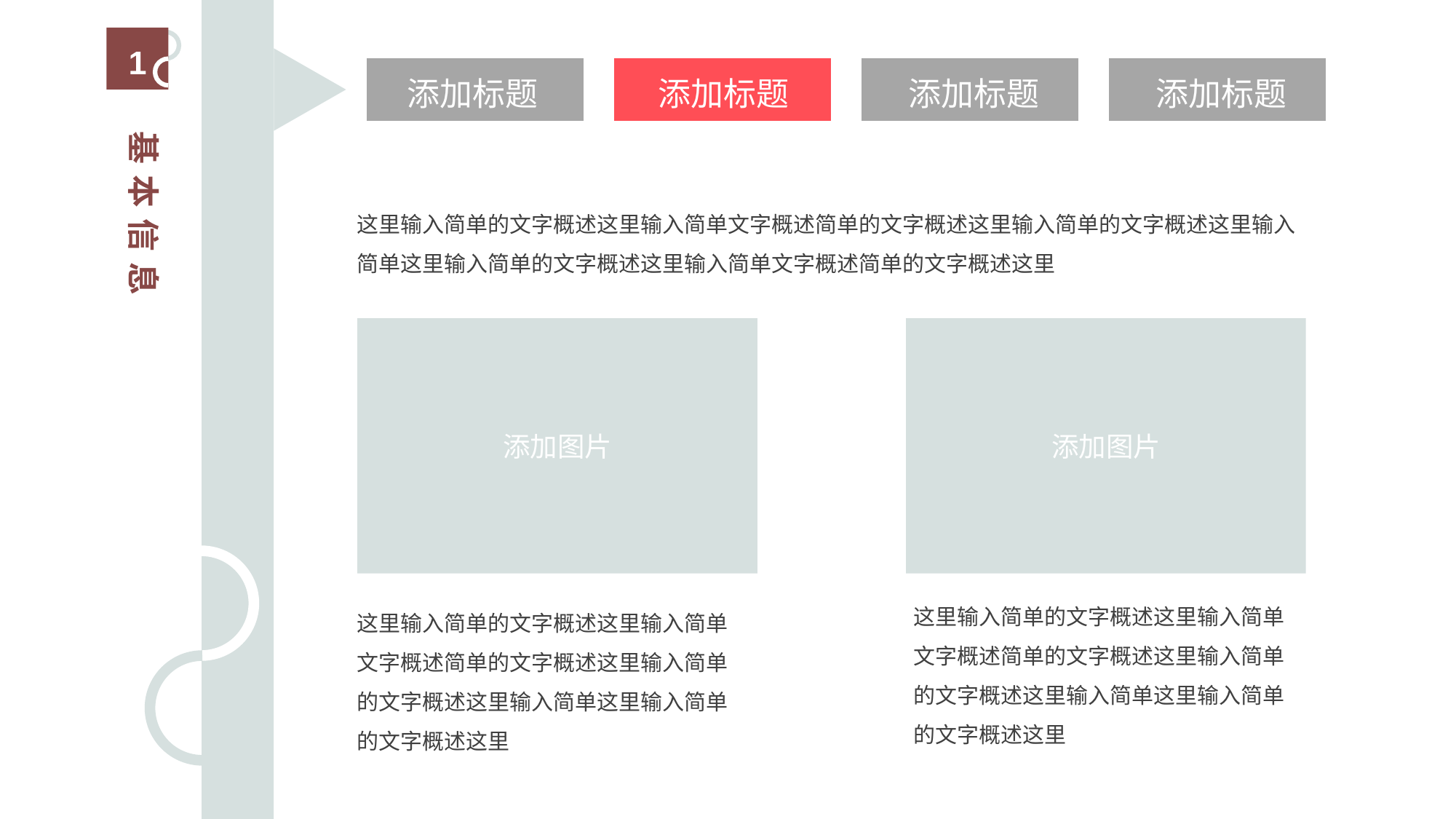

1

基本信息

添加标题
添加标题
添加标题
添加标题
这里输入简单的文字概述这里输入简单文字概述简单的文字概述这里输入简单的文字概述这里输入简单这里输入简单的文字概述这里输入简单文字概述简单的文字概述这里
添加图片
添加图片

这里输入简单的文字概述这里输入简单文字概述简单的文字概述这里输入简单的文字概述这里输入简单这里输入简单的文字概述这里
这里输入简单的文字概述这里输入简单文字概述简单的文字概述这里输入简单的文字概述这里输入简单这里输入简单的文字概述这里